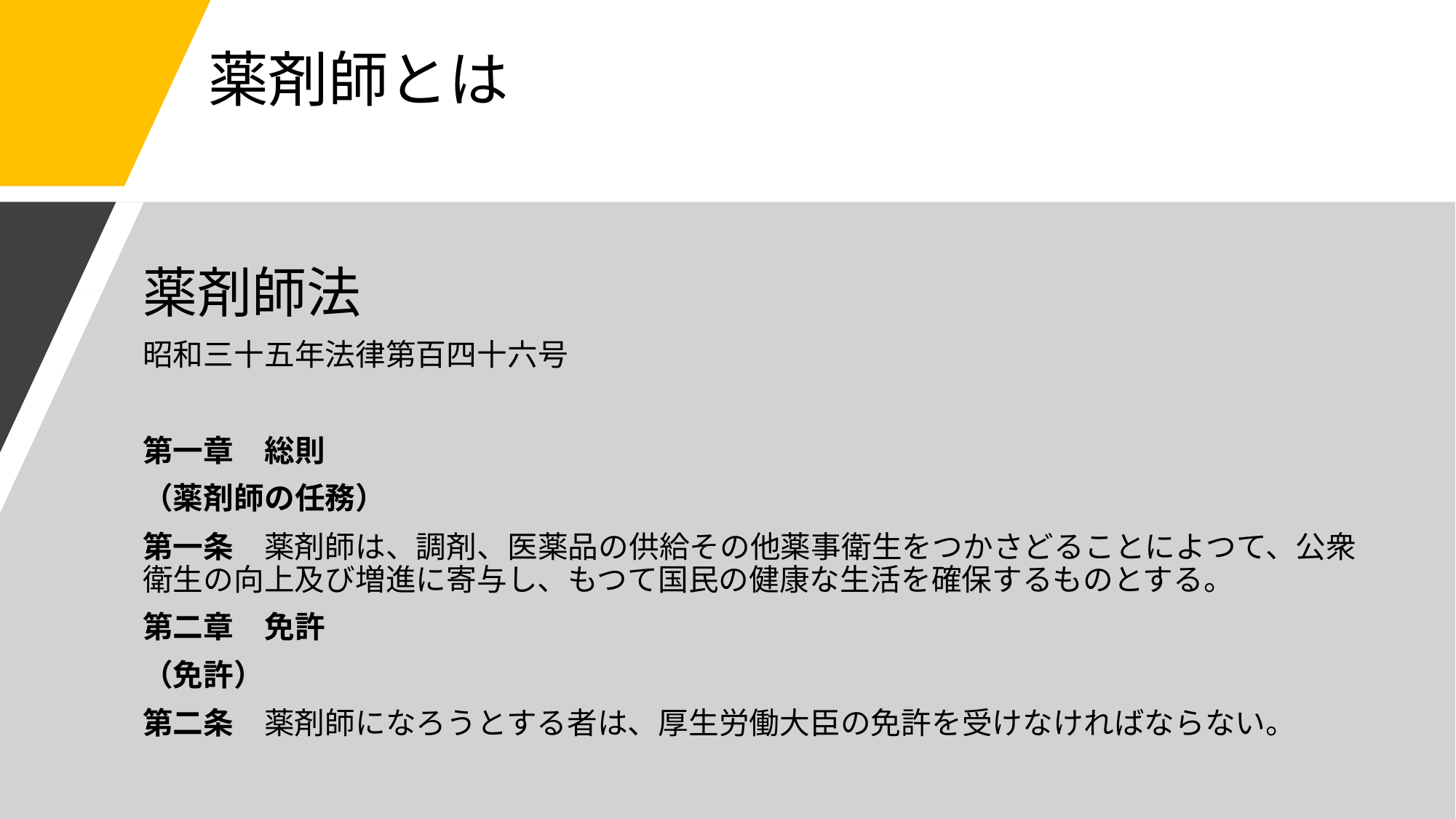

# 薬剤師とは

薬剤師法
昭和三十五年法律第百四十六号

第一章　総則
（薬剤師の任務）
第一条　薬剤師は、調剤、医薬品の供給その他薬事衛生をつかさどることによつて、公衆衛生の向上及び増進に寄与し、もつて国民の健康な生活を確保するものとする。
第二章　免許
（免許）
第二条　薬剤師になろうとする者は、厚生労働大臣の免許を受けなければならない。